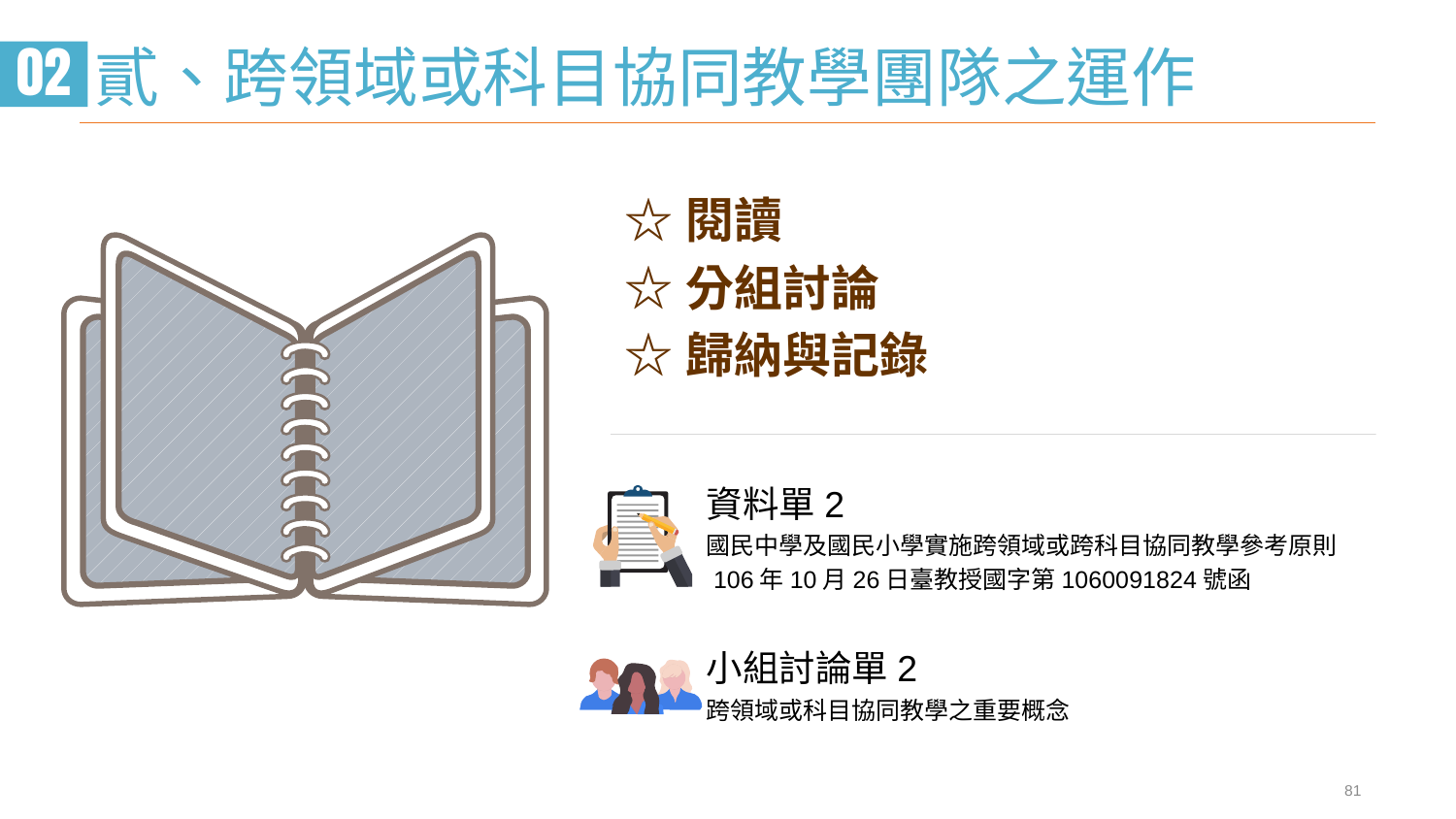

# 貳、跨領域或科目協同教學團隊之運作
02

☆閱讀
☆分組討論
☆歸納與記錄

資料單2
國民中學及國民小學實施跨領域或跨科目協同教學參考原則
 106年10月26日臺教授國字第1060091824號函

小組討論單2
跨領域或科目協同教學之重要概念

81